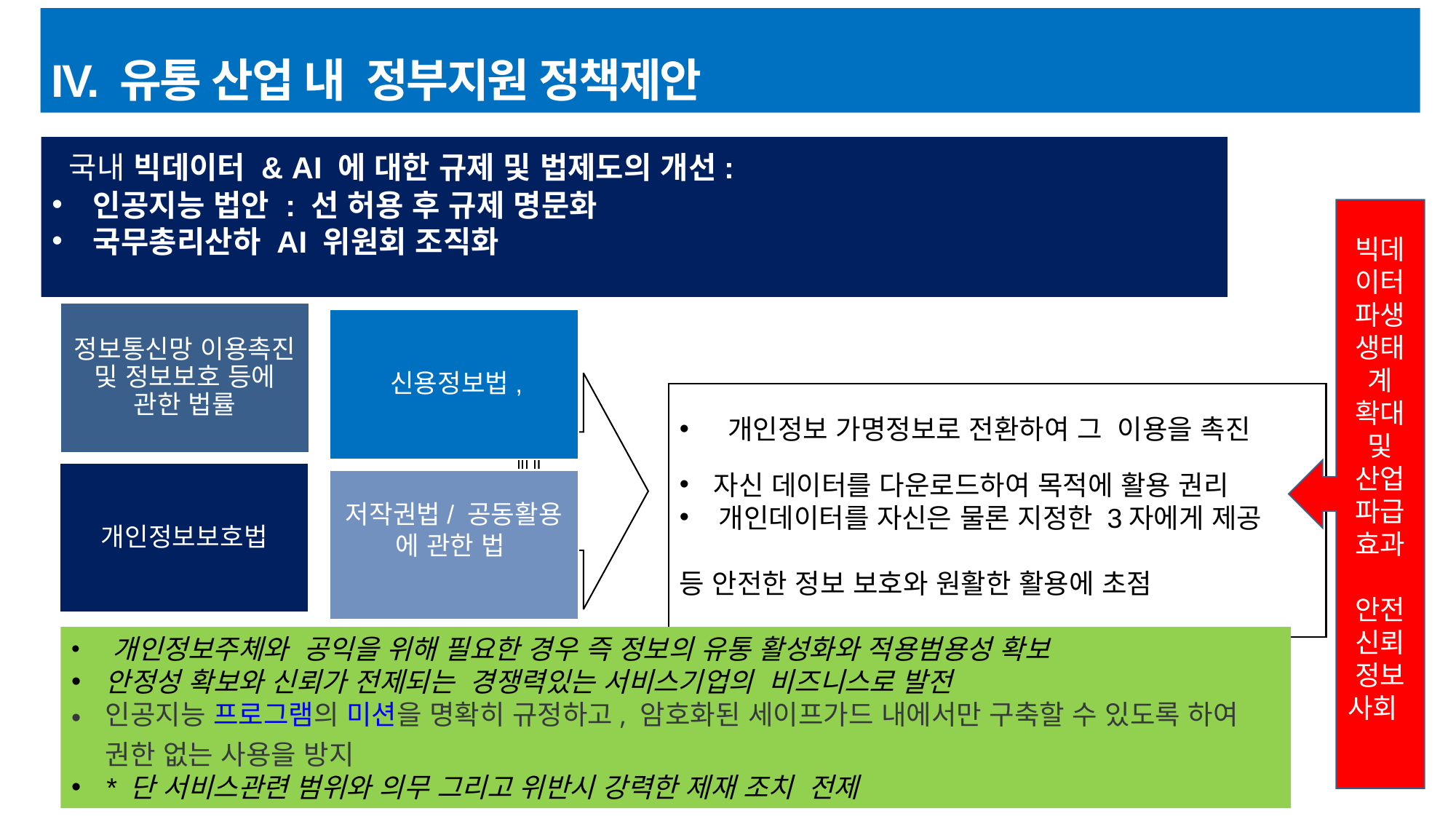

IV. 유통 산업 내  정부지원 정책제안

 국내 빅데이터 & AI 에 대한 규제 및 법제도의 개선:
인공지능 법안 : 선 허용 후 규제 명문화
국무총리산하 AI 위원회 조직화

빅데이터 파생생태계 확대 및 산업파급효과

안전신뢰 정보사회

정보통신망 이용촉진 및 정보보호 등에 관한 법률
 신용정보법,
개인정보보호법
저작권법/ 공동활용 에 관한 법

 개인정보 가명정보로 전환하여 그  이용을 촉진
자신 데이터를 다운로드하여 목적에 활용 권리
   개인데이터를 자신은 물론 지정한 3자에게 제공
등 안전한 정보 보호와 원활한 활용에 초점

    개인정보주체와  공익을 위해 필요한 경우 즉 정보의 유통 활성화와 적용범용성 확보
안정성 확보와 신뢰가 전제되는  경쟁력있는 서비스기업의  비즈니스로 발전
인공지능 프로그램의 미션을 명확히 규정하고, 암호화된 세이프가드 내에서만 구축할 수 있도록 하여 권한 없는 사용을 방지
* 단 서비스관련 범위와 의무 그리고 위반시 강력한 제재 조치  전제
6/22/2023